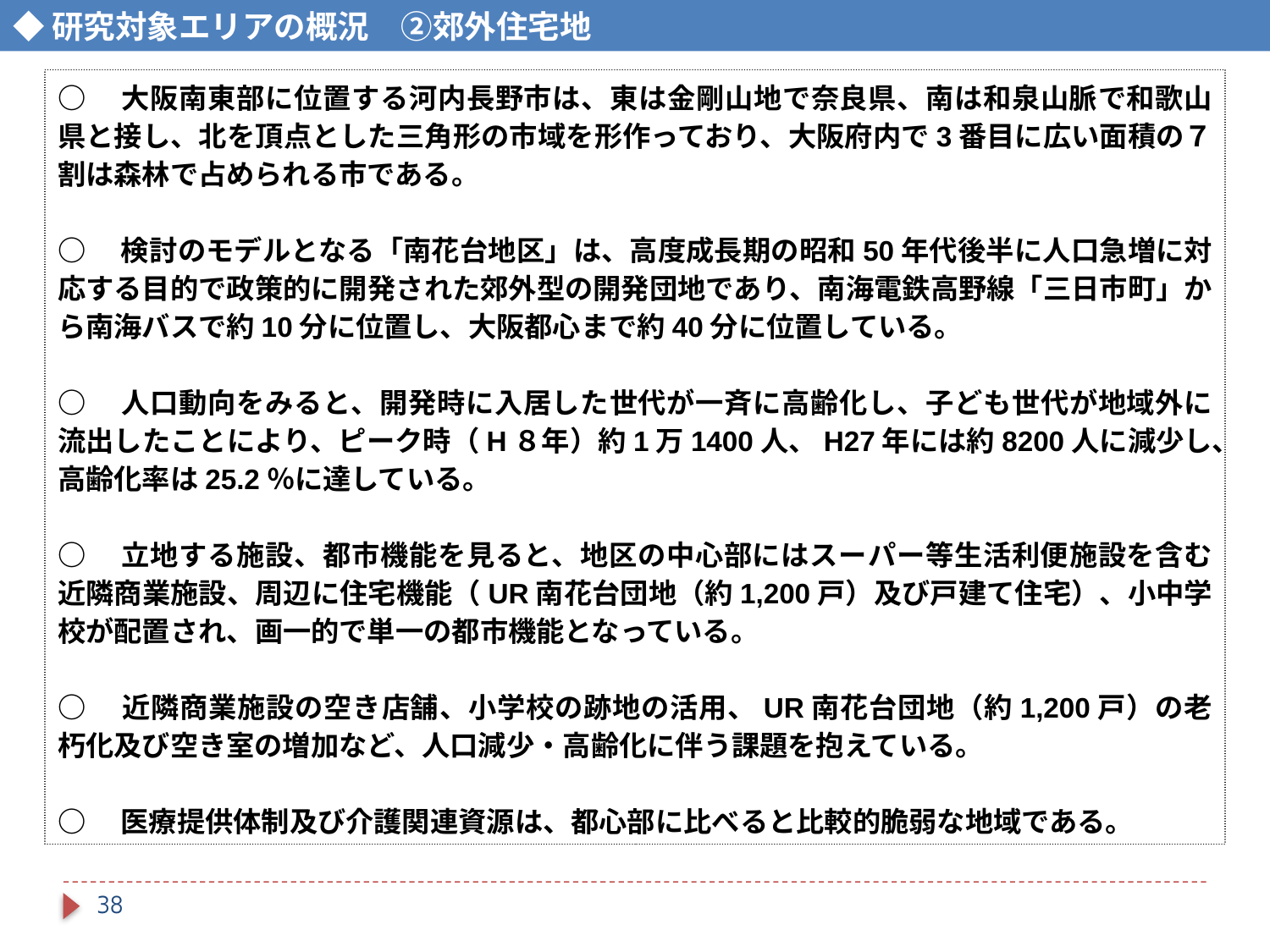

◆研究対象エリアの概況　②郊外住宅地
○　大阪南東部に位置する河内長野市は、東は金剛山地で奈良県、南は和泉山脈で和歌山県と接し、北を頂点とした三角形の市域を形作っており、大阪府内で3番目に広い面積の７割は森林で占められる市である。

○　検討のモデルとなる「南花台地区」は、高度成長期の昭和50年代後半に人口急増に対応する目的で政策的に開発された郊外型の開発団地であり、南海電鉄高野線「三日市町」から南海バスで約10分に位置し、大阪都心まで約40分に位置している。

○　人口動向をみると、開発時に入居した世代が一斉に高齢化し、子ども世代が地域外に流出したことにより、ピーク時（H８年）約1万1400人、H27年には約8200人に減少し、高齢化率は25.2％に達している。

○　立地する施設、都市機能を見ると、地区の中心部にはスーパー等生活利便施設を含む近隣商業施設、周辺に住宅機能（UR南花台団地（約1,200戸）及び戸建て住宅）、小中学校が配置され、画一的で単一の都市機能となっている。

○　近隣商業施設の空き店舗、小学校の跡地の活用、UR南花台団地（約1,200戸）の老朽化及び空き室の増加など、人口減少・高齢化に伴う課題を抱えている。

○　医療提供体制及び介護関連資源は、都心部に比べると比較的脆弱な地域である。
38